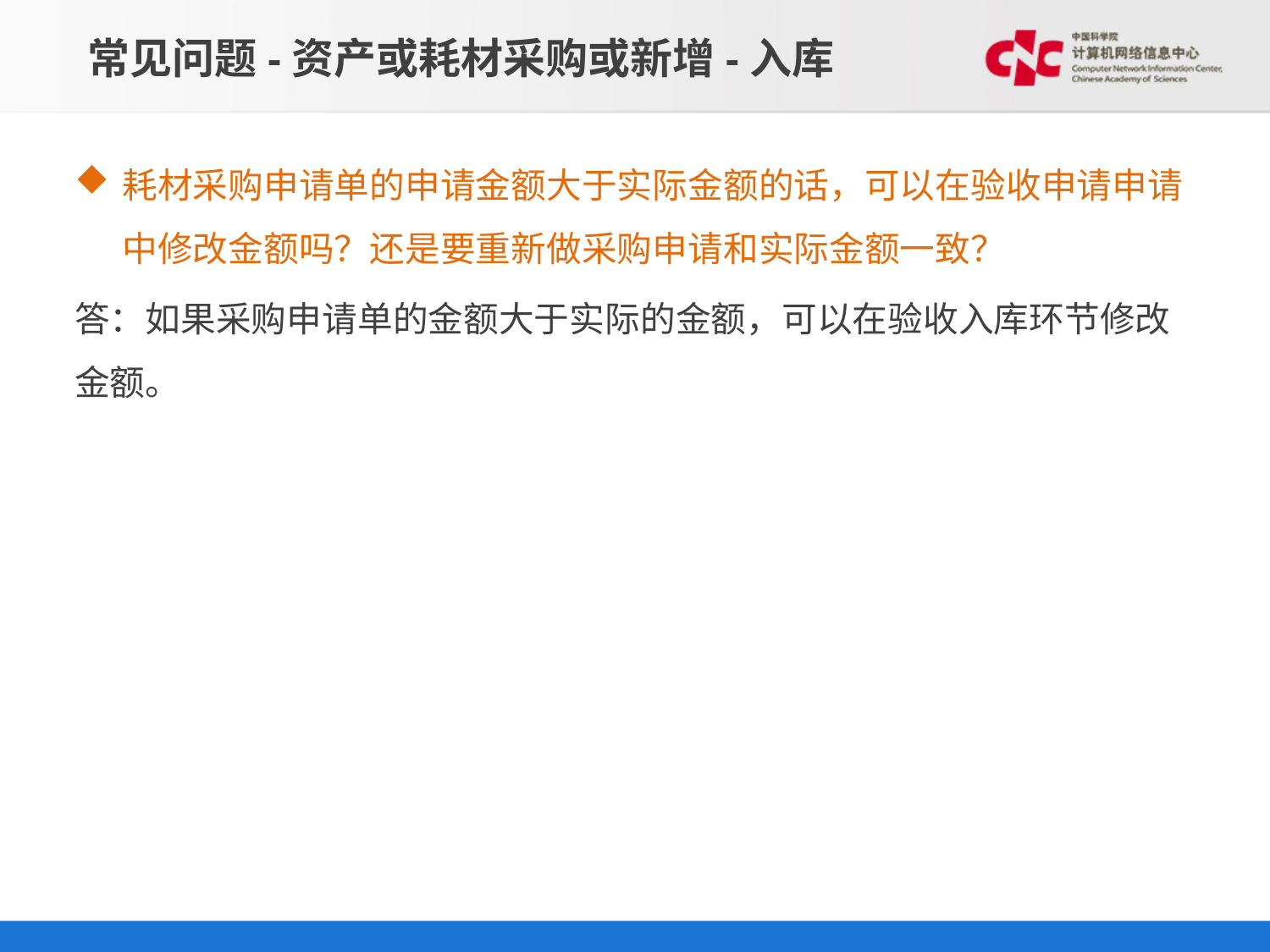

# 常见问题-资产或耗材采购或新增-入库
耗材采购申请单的申请金额大于实际金额的话，可以在验收申请申请中修改金额吗？还是要重新做采购申请和实际金额一致？
答：如果采购申请单的金额大于实际的金额，可以在验收入库环节修改金额。